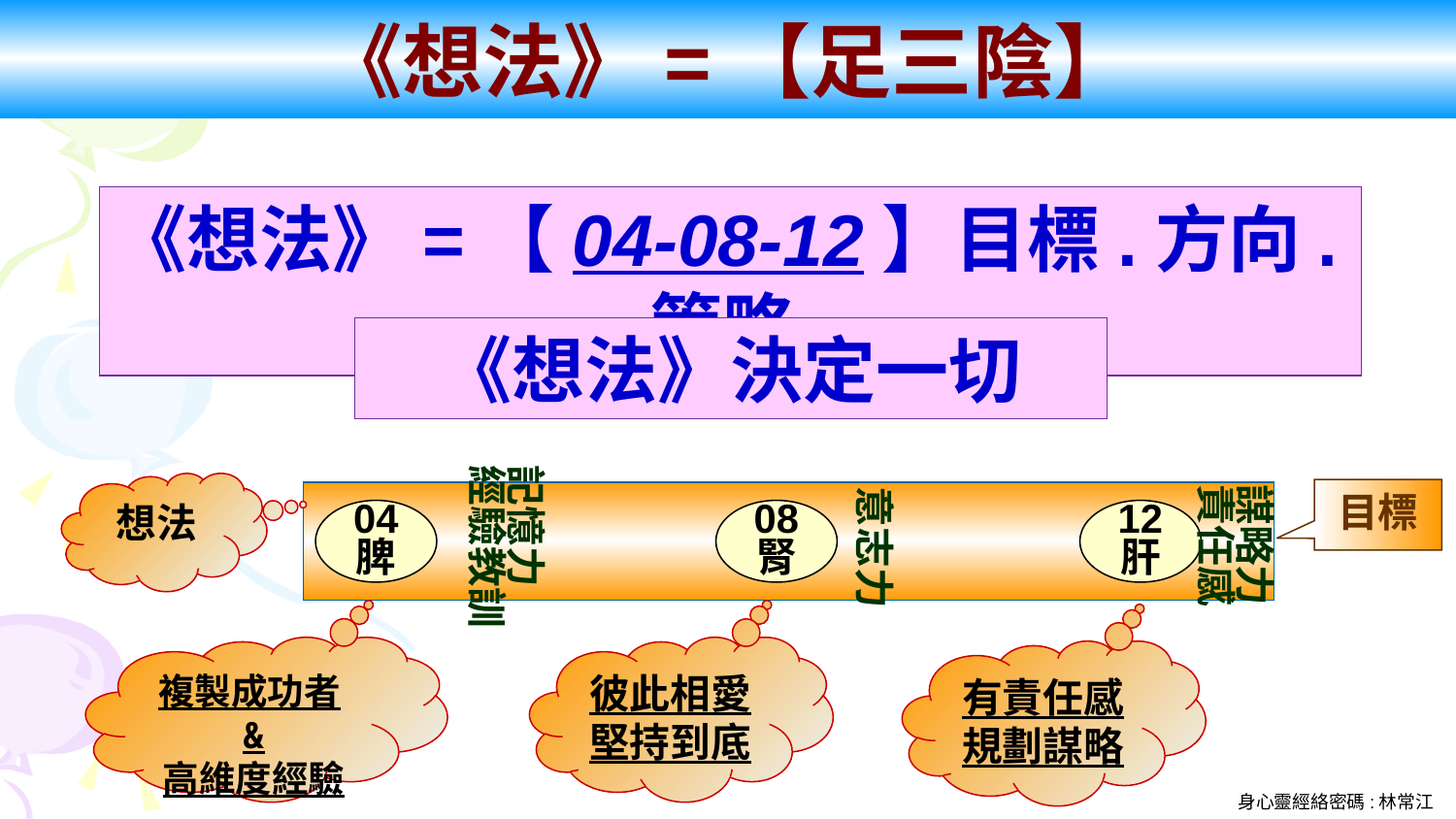

《想法》=【足三陰】
《想法》=【04-08-12】目標.方向.策略
《想法》決定一切
記憶力
經驗教訓
想法
謀略力
責任感
目標
意志力

04
脾
08
腎
12
肝
複製成功者&
高維度經驗
彼此相愛堅持到底
有責任感
規劃謀略
身心靈經絡密碼:林常江